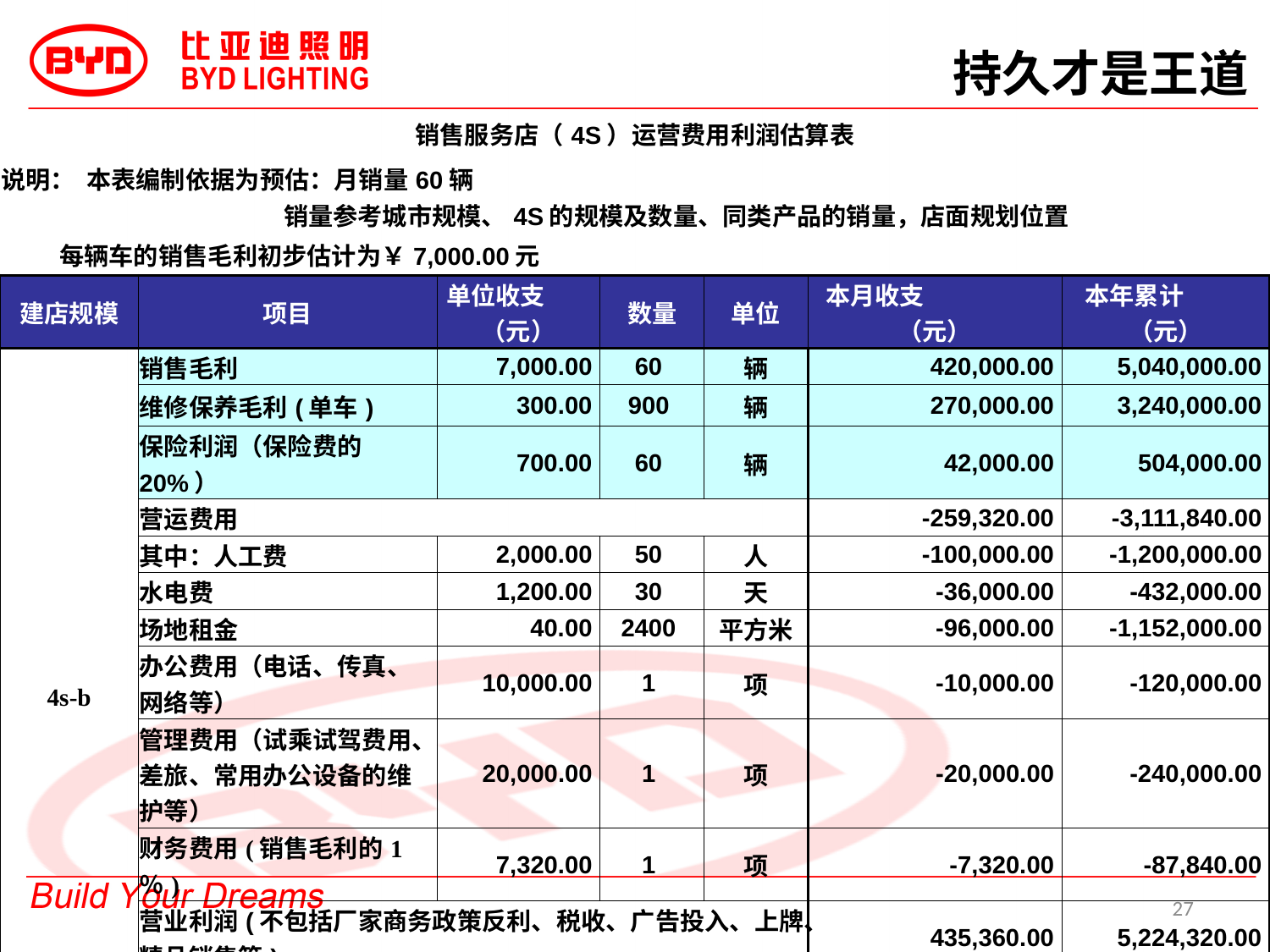

持久才是王道
| 销售服务店（4S）运营费用利润估算表 |  |  |  |  |  |  |  |
| --- | --- | --- | --- | --- | --- | --- | --- |
| 说明： 本表编制依据为预估：月销量60辆 |  |  |  |  |  |  |  |
|  |  | 销量参考城市规模、4S的规模及数量、同类产品的销量，店面规划位置 |  |  |  |  |  |
| 每辆车的销售毛利初步估计为￥7,000.00元 |  |  |  |  |  |  |  |
| 建店规模 | 项目 |  | 单位收支 （元） | 数量 | 单位 | 本月收支 （元） | 本年累计 （元） |
| 4s-b | 销售毛利 |  | 7,000.00 | 60 | 辆 | 420,000.00 | 5,040,000.00 |
|  | 维修保养毛利(单车) |  | 300.00 | 900 | 辆 | 270,000.00 | 3,240,000.00 |
|  | 保险利润（保险费的20%） |  | 700.00 | 60 | 辆 | 42,000.00 | 504,000.00 |
|  | 营运费用 |  |  |  |  | -259,320.00 | -3,111,840.00 |
|  | 其中：人工费 |  | 2,000.00 | 50 | 人 | -100,000.00 | -1,200,000.00 |
|  | 水电费 |  | 1,200.00 | 30 | 天 | -36,000.00 | -432,000.00 |
|  | 场地租金 |  | 40.00 | 2400 | 平方米 | -96,000.00 | -1,152,000.00 |
|  | 办公费用（电话、传真、网络等） |  | 10,000.00 | 1 | 项 | -10,000.00 | -120,000.00 |
|  | 管理费用（试乘试驾费用、差旅、常用办公设备的维护等） |  | 20,000.00 | 1 | 项 | -20,000.00 | -240,000.00 |
|  | 财务费用(销售毛利的1％) |  | 7,320.00 | 1 | 项 | -7,320.00 | -87,840.00 |
|  | 营业利润(不包括厂家商务政策反利、税收、广告投入、上牌、精品销售等) |  |  |  |  | 435,360.00 | 5,224,320.00 |
|  | 所得税（营业利润的33％） |  |  |  |  | -143,668.80 | -1,724,025.60 |
|  | 净利润 |  |  |  |  | 291,691.20 | 3,500,294.40 |
27